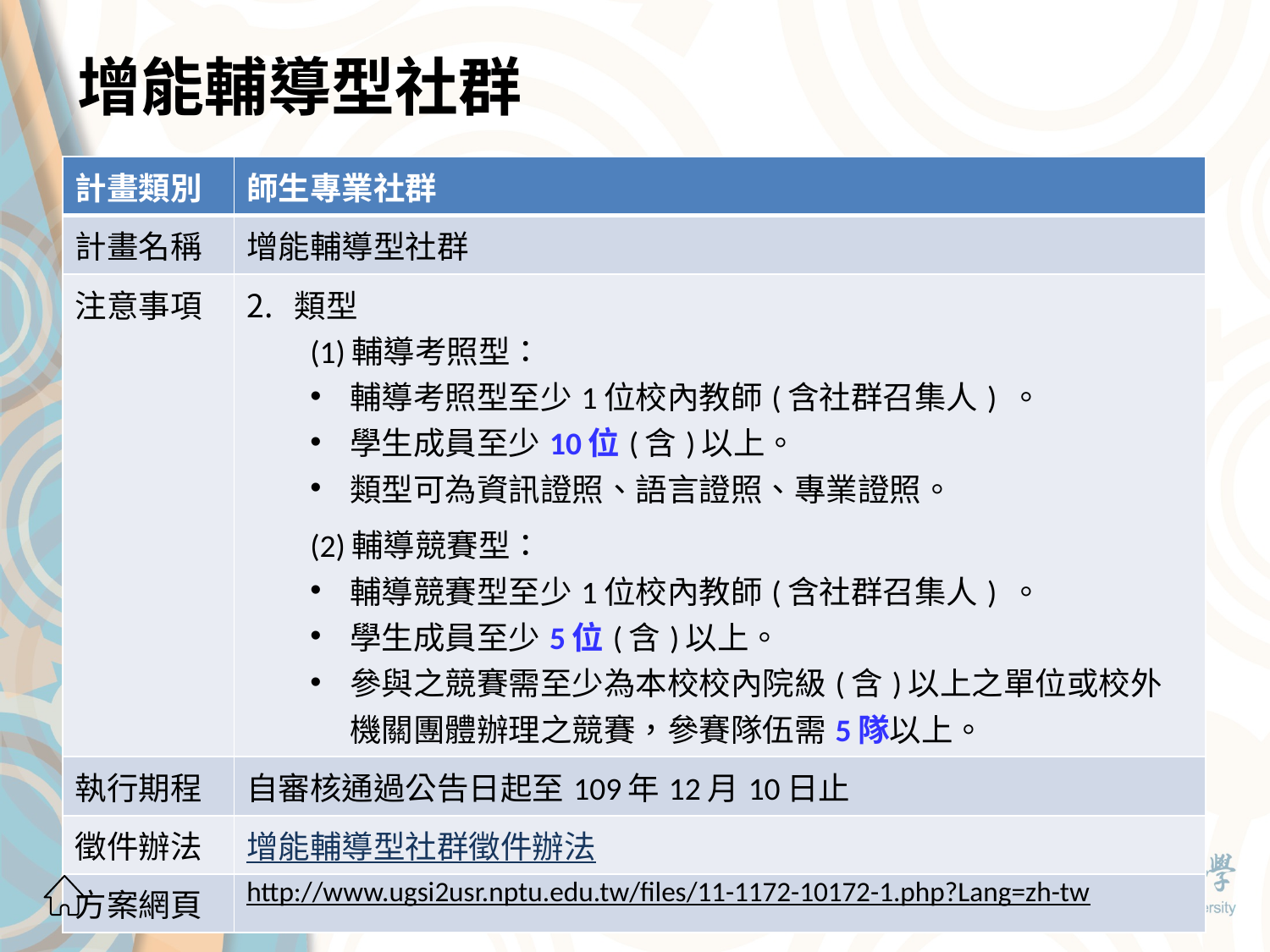

# 增能輔導型社群
| 計畫類別 | 師生專業社群 |
| --- | --- |
| 計畫名稱 | 增能輔導型社群 |
| 注意事項 | 類型 (1)輔導考照型： 輔導考照型至少1位校內教師(含社群召集人) 。 學生成員至少10位(含)以上。 類型可為資訊證照、語言證照、專業證照。 (2)輔導競賽型： 輔導競賽型至少1位校內教師(含社群召集人) 。 學生成員至少5位(含)以上。 參與之競賽需至少為本校校內院級(含)以上之單位或校外機關團體辦理之競賽，參賽隊伍需5隊以上。 |
| 執行期程 | 自審核通過公告日起至109年12月10日止 |
| 徵件辦法 | 增能輔導型社群徵件辦法 |
| 方案網頁 | http://www.ugsi2usr.nptu.edu.tw/files/11-1172-10172-1.php?Lang=zh-tw |

9